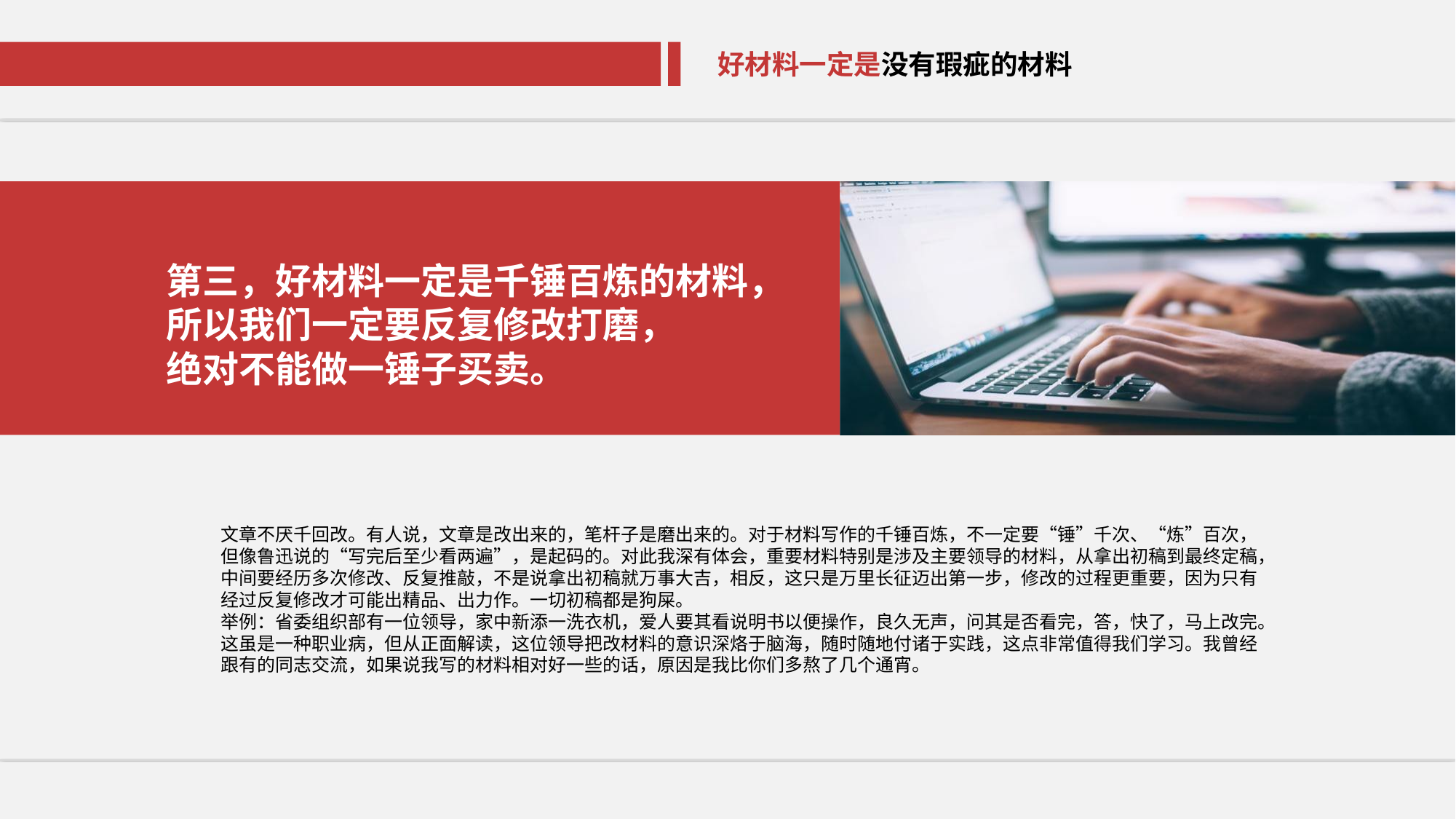

好材料一定是没有瑕疵的材料
好材料一定是没有瑕疵的材料

第三，好材料一定是千锤百炼的材料，
所以我们一定要反复修改打磨，
绝对不能做一锤子买卖。
文章不厌千回改。有人说，文章是改出来的，笔杆子是磨出来的。对于材料写作的千锤百炼，不一定要“锤”千次、“炼”百次，但像鲁迅说的“写完后至少看两遍”，是起码的。对此我深有体会，重要材料特别是涉及主要领导的材料，从拿出初稿到最终定稿，中间要经历多次修改、反复推敲，不是说拿出初稿就万事大吉，相反，这只是万里长征迈出第一步，修改的过程更重要，因为只有经过反复修改才可能出精品、出力作。一切初稿都是狗屎。
举例：省委组织部有一位领导，家中新添一洗衣机，爱人要其看说明书以便操作，良久无声，问其是否看完，答，快了，马上改完。这虽是一种职业病，但从正面解读，这位领导把改材料的意识深烙于脑海，随时随地付诸于实践，这点非常值得我们学习。我曾经跟有的同志交流，如果说我写的材料相对好一些的话，原因是我比你们多熬了几个通宵。